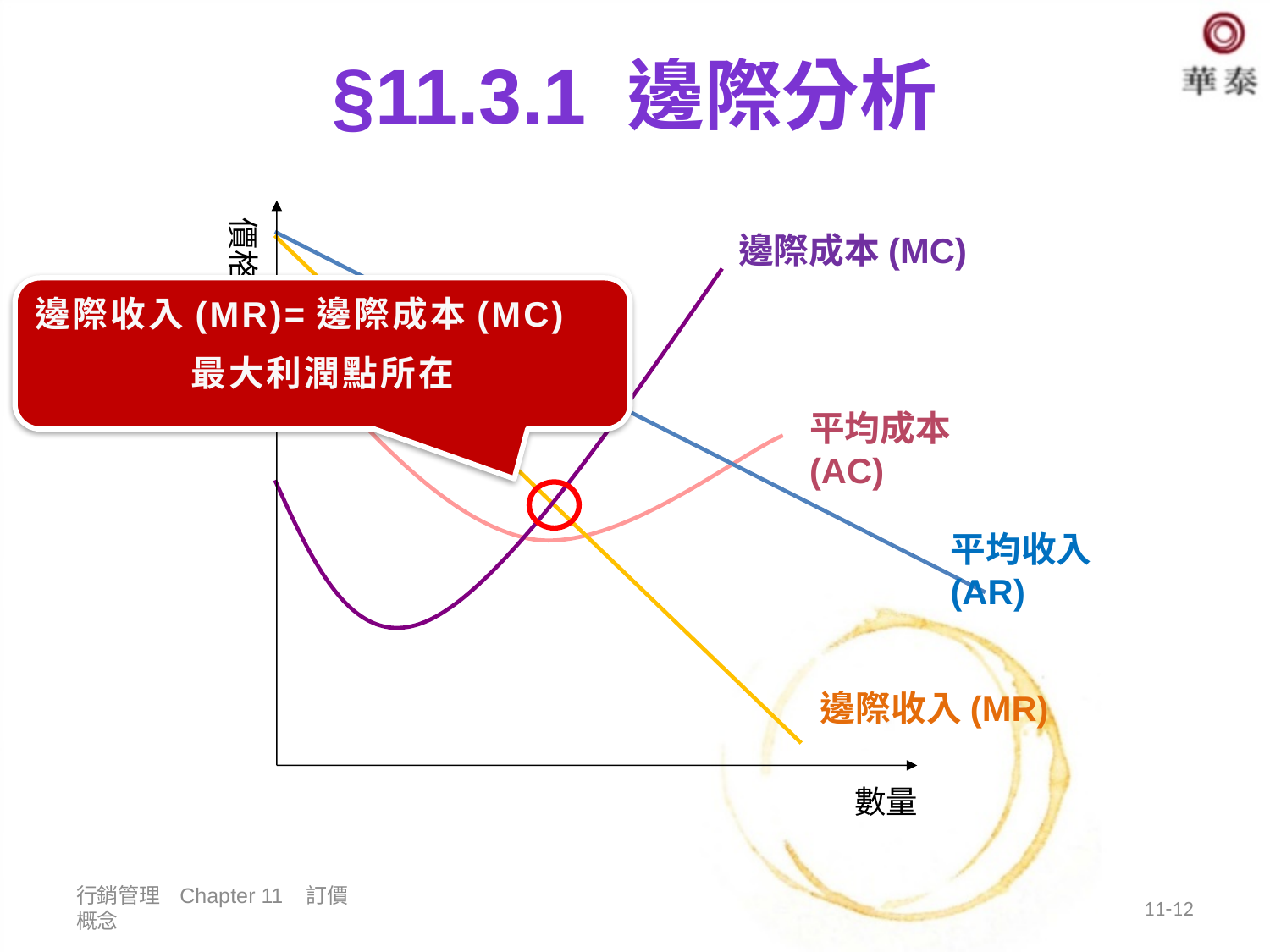

# §11.3.1 邊際分析

價格

數量
邊際成本(MC)

邊際收入(MR)=邊際成本(MC)
最大利潤點所在

平均成本(AC)

平均收入(AR)
邊際收入(MR)
行銷管理   Chapter 11   訂價概念
11-12